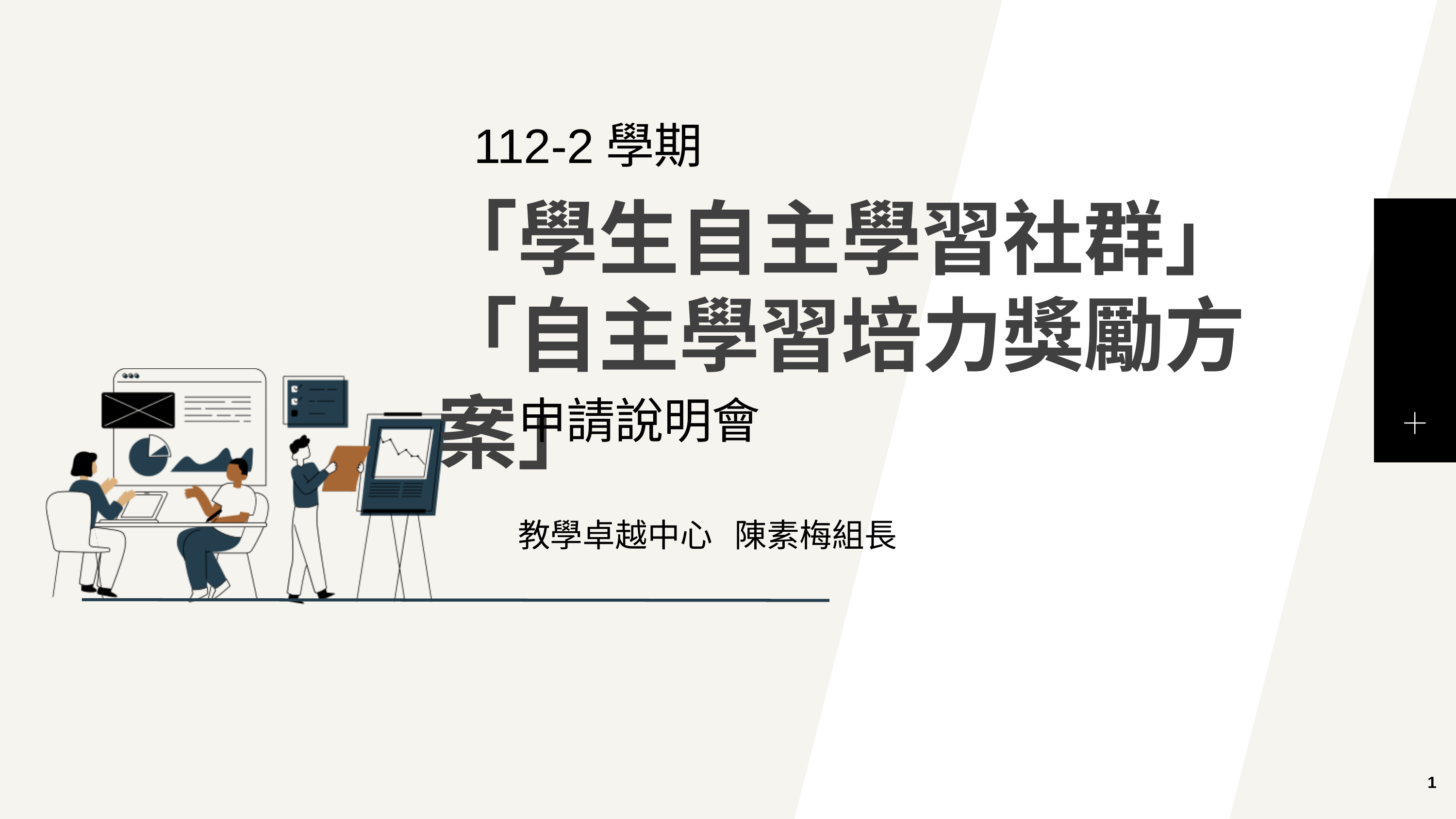

112-2學期
「學生自主學習社群」
「自主學習培力獎勵方案」

申請說明會
教學卓越中心   陳素梅組長

1